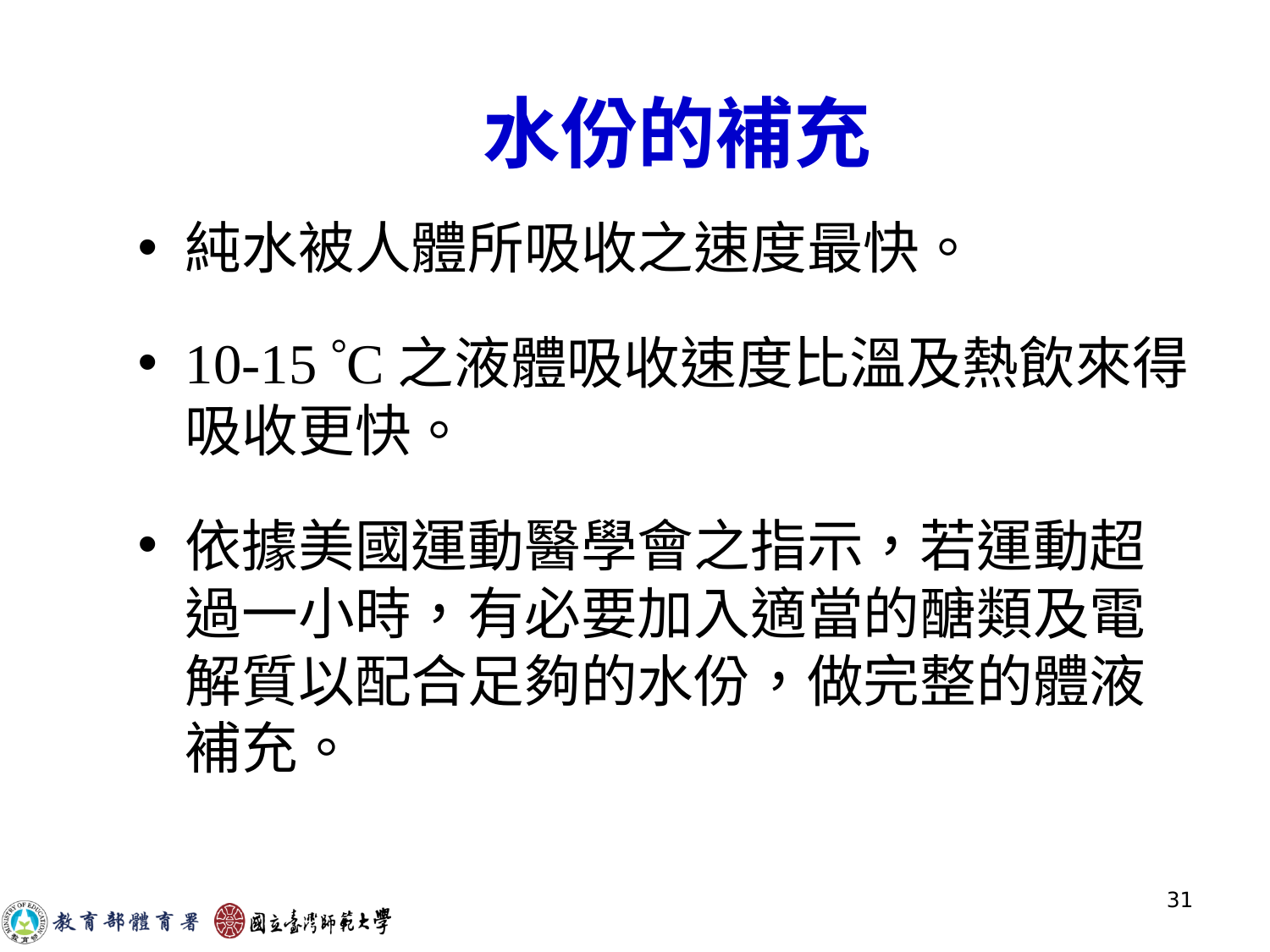

# 水份的補充
純水被人體所吸收之速度最快。

10-15 °C之液體吸收速度比溫及熱飲來得吸收更快。

依據美國運動醫學會之指示，若運動超過一小時，有必要加入適當的醣類及電解質以配合足夠的水份，做完整的體液補充。
31